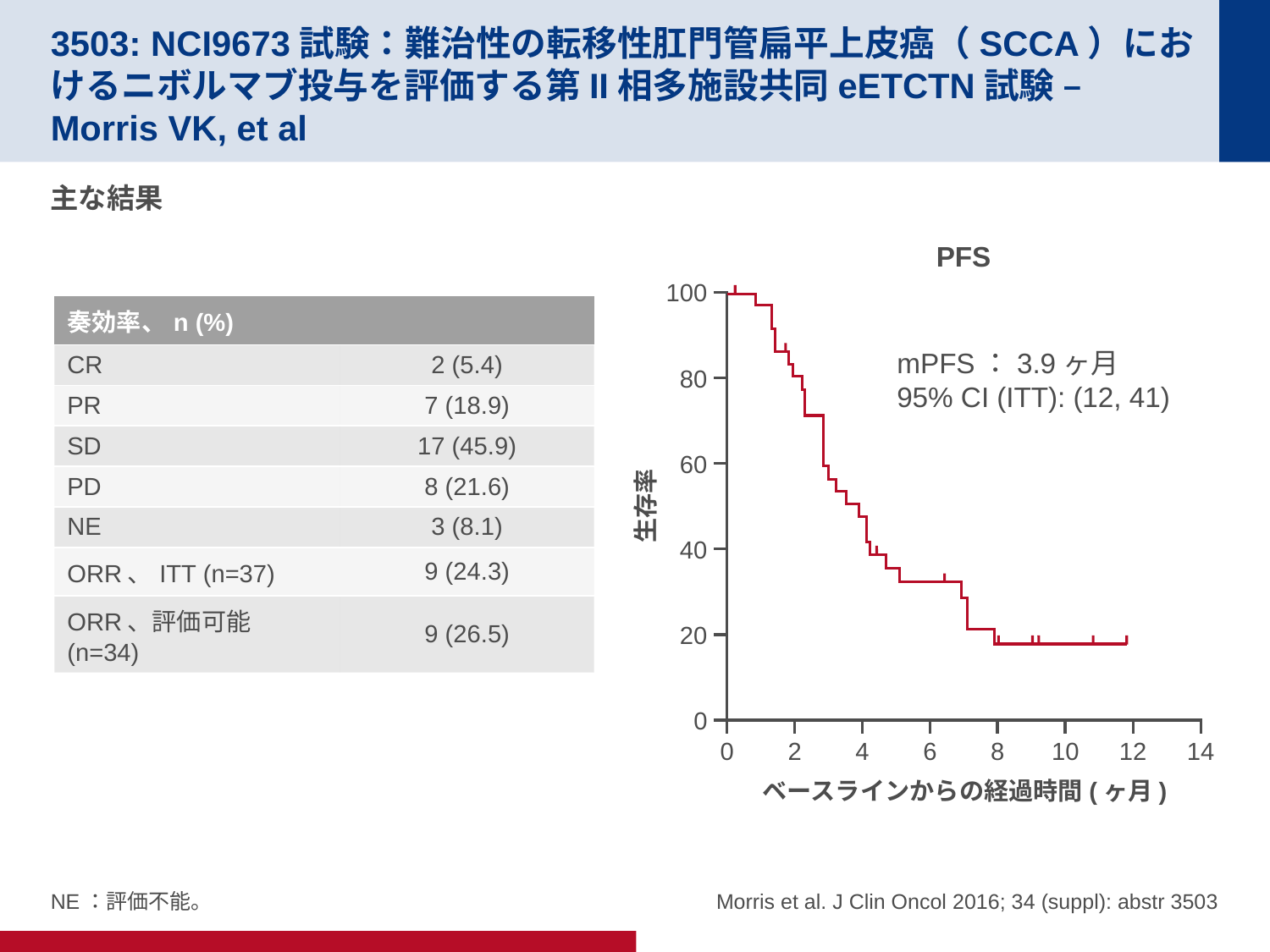

# 3503: NCI9673試験：難治性の転移性肛門管扁平上皮癌（SCCA）におけるニボルマブ投与を評価する第II相多施設共同eETCTN試験 – Morris VK, et al
主な結果

PFS
100

| 奏効率、n (%) |  |
| --- | --- |
| CR | 2 (5.4) |
| PR | 7 (18.9) |
| SD | 17 (45.9) |
| PD | 8 (21.6) |
| NE | 3 (8.1) |
| ORR、ITT (n=37) | 9 (24.3) |
| ORR、評価可能(n=34) | 9 (26.5) |
mPFS：3.9ヶ月
95% CI (ITT): (12, 41)
80
60
生存率
40
20
0
0
2
4
6
8
10
12
14
ベースラインからの経過時間(ヶ月)
Morris et al. J Clin Oncol 2016; 34 (suppl): abstr 3503
NE：評価不能。